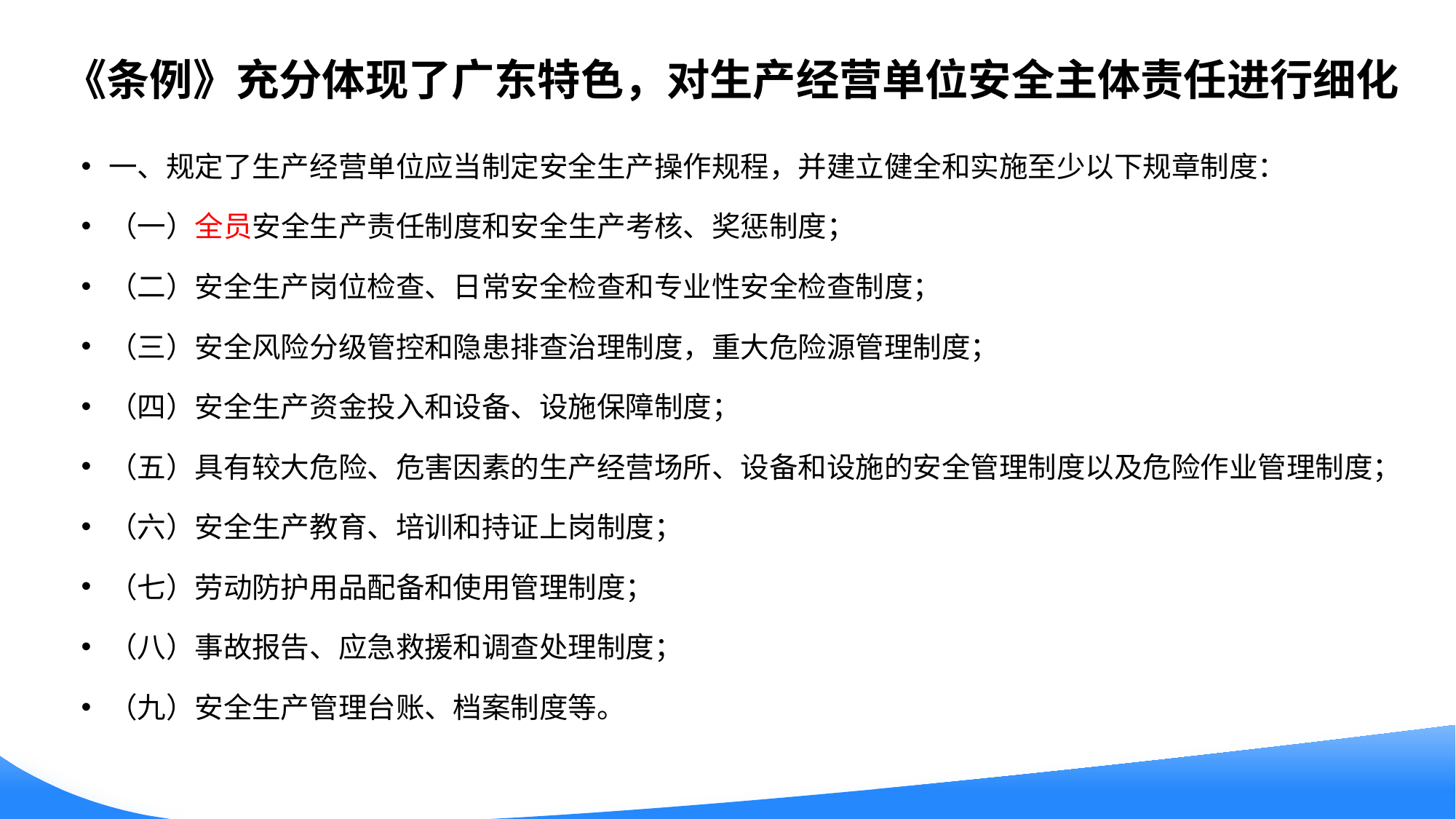

# 《条例》充分体现了广东特色，对生产经营单位安全主体责任进行细化
一、规定了生产经营单位应当制定安全生产操作规程，并建立健全和实施至少以下规章制度：
（一）全员安全生产责任制度和安全生产考核、奖惩制度；
（二）安全生产岗位检查、日常安全检查和专业性安全检查制度；
（三）安全风险分级管控和隐患排查治理制度，重大危险源管理制度；
（四）安全生产资金投入和设备、设施保障制度；
（五）具有较大危险、危害因素的生产经营场所、设备和设施的安全管理制度以及危险作业管理制度；
（六）安全生产教育、培训和持证上岗制度；
（七）劳动防护用品配备和使用管理制度；
（八）事故报告、应急救援和调查处理制度；
（九）安全生产管理台账、档案制度等。